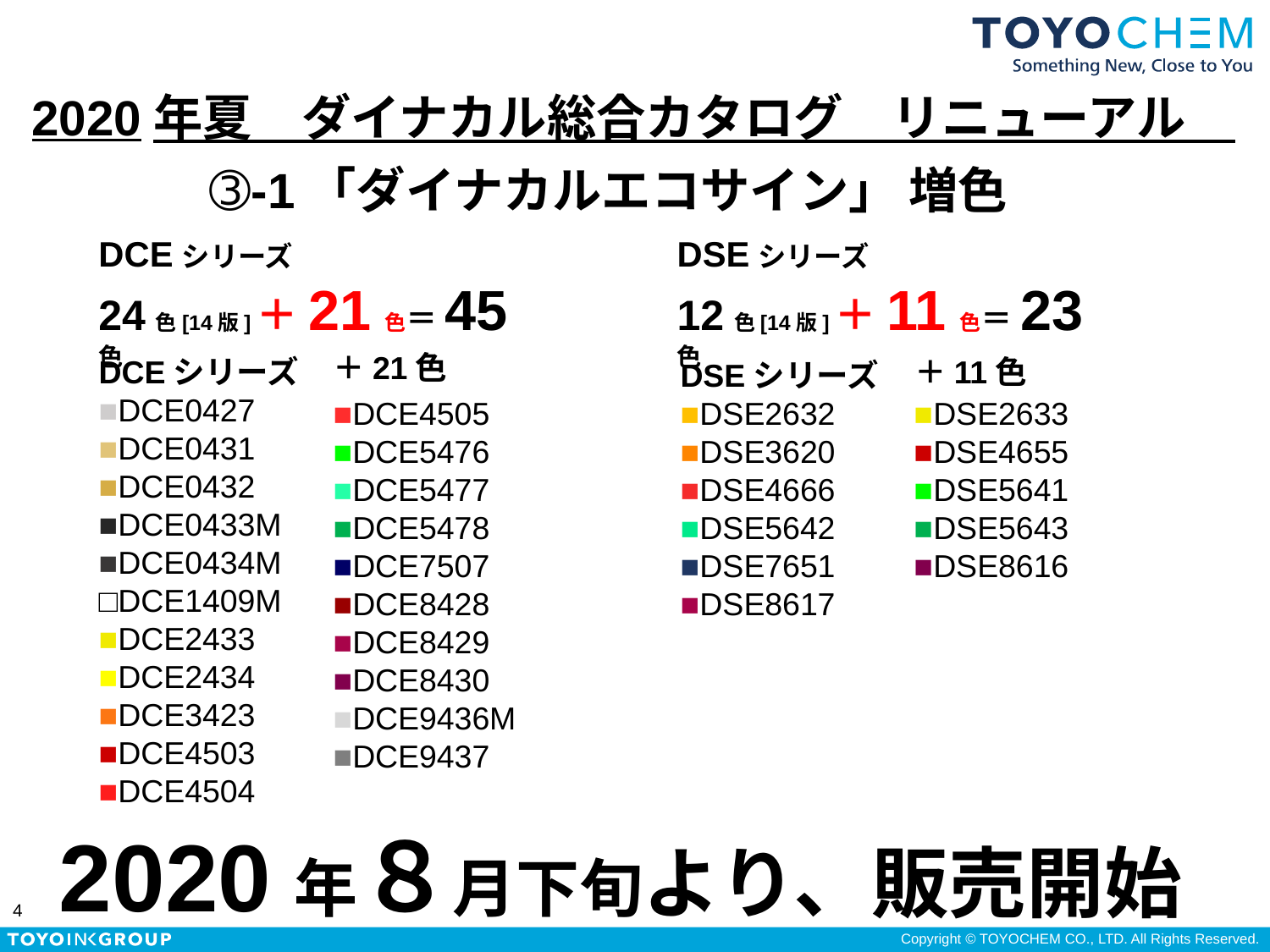

2020年夏　ダイナカル総合カタログ　リニューアル
➂-1「ダイナカルエコサイン」 増色
DCEシリーズ
24色[14版]＋21色＝45色
DSEシリーズ
12色[14版]＋11色＝23色

＋21色
DCEシリーズ
■DCE0427
■DCE0431
■DCE0432
■DCE0433M
■DCE0434M
□DCE1409M
■DCE2433
■DCE2434
■DCE3423
■DCE4503
■DCE4504

＋11色

■DSE2633
■DSE4655
■DSE5641
■DSE5643
■DSE8616

■DCE4505
■DCE5476
■DCE5477
■DCE5478
■DCE7507
■DCE8428
■DCE8429
■DCE8430
■DCE9436M
■DCE9437

DSEシリーズ
■DSE2632
■DSE3620
■DSE4666
■DSE5642
■DSE7651
■DSE8617

2020年８月下旬より、販売開始